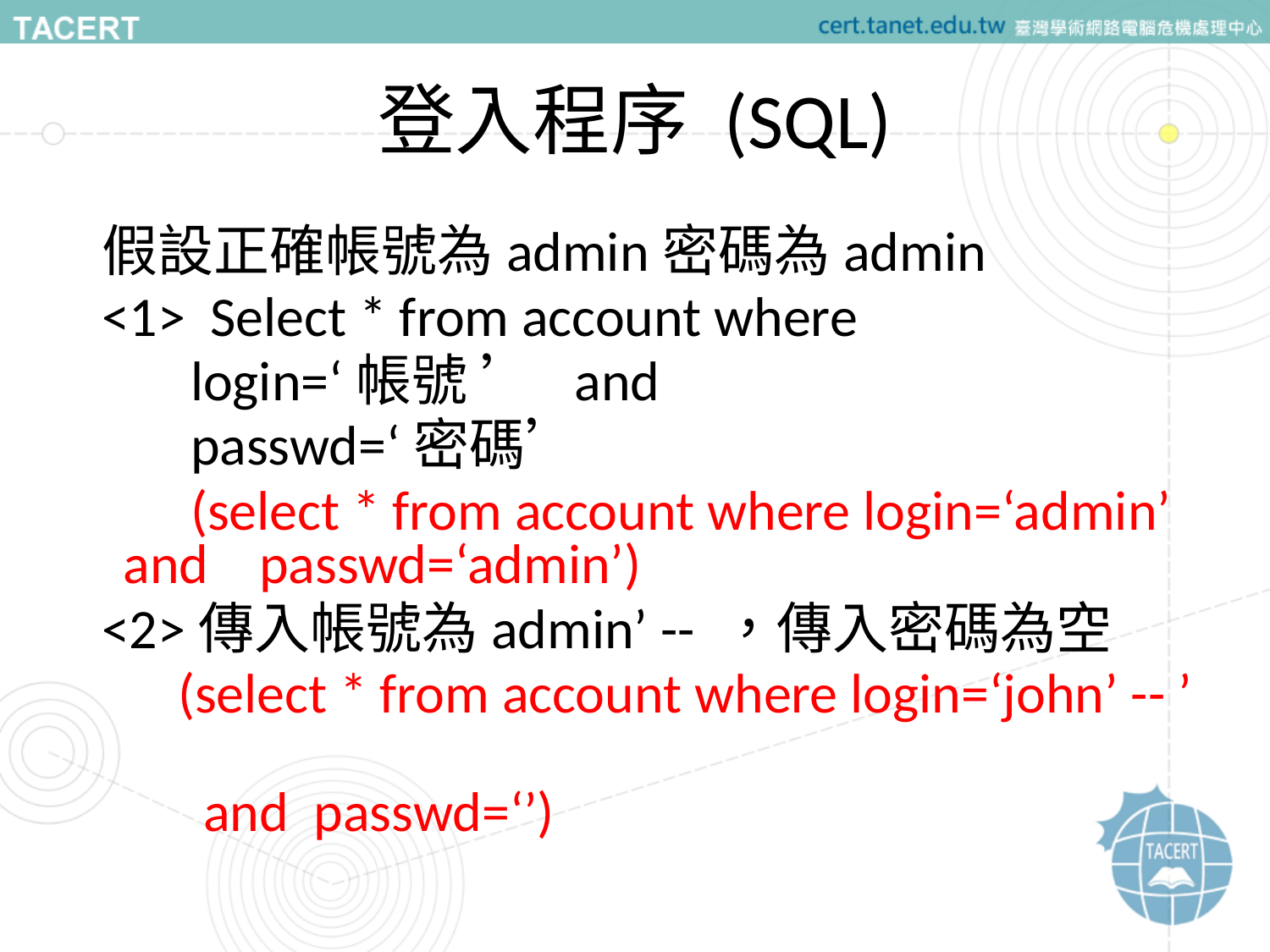

# 登入程序 (SQL)
 假設正確帳號為admin密碼為admin
  <1>  Select * from account where
         login=‘帳號 ’  and
         passwd=‘密碼’
         (select * from account where login=‘admin’ and    passwd=‘admin’)
  <2>傳入帳號為admin’ -- ，傳入密碼為空
        (select * from account where login=‘john’ -- ’
          and  passwd=‘’)